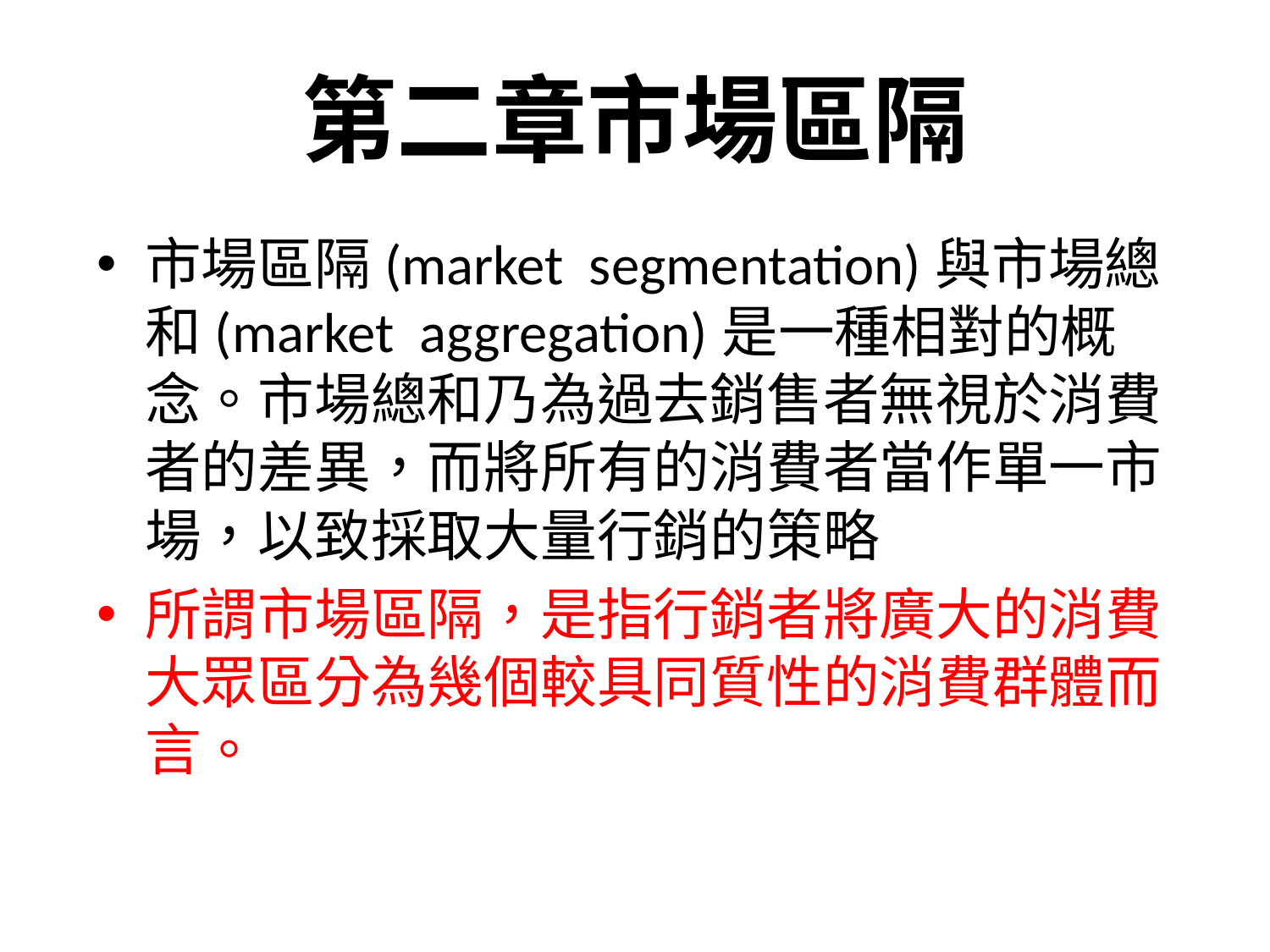

# 第二章市場區隔
市場區隔(market  segmentation)與市場總和(market  aggregation)是一種相對的概念。市場總和乃為過去銷售者無視於消費者的差異，而將所有的消費者當作單一市場，以致採取大量行銷的策略
所謂市場區隔，是指行銷者將廣大的消費大眾區分為幾個較具同質性的消費群體而言。